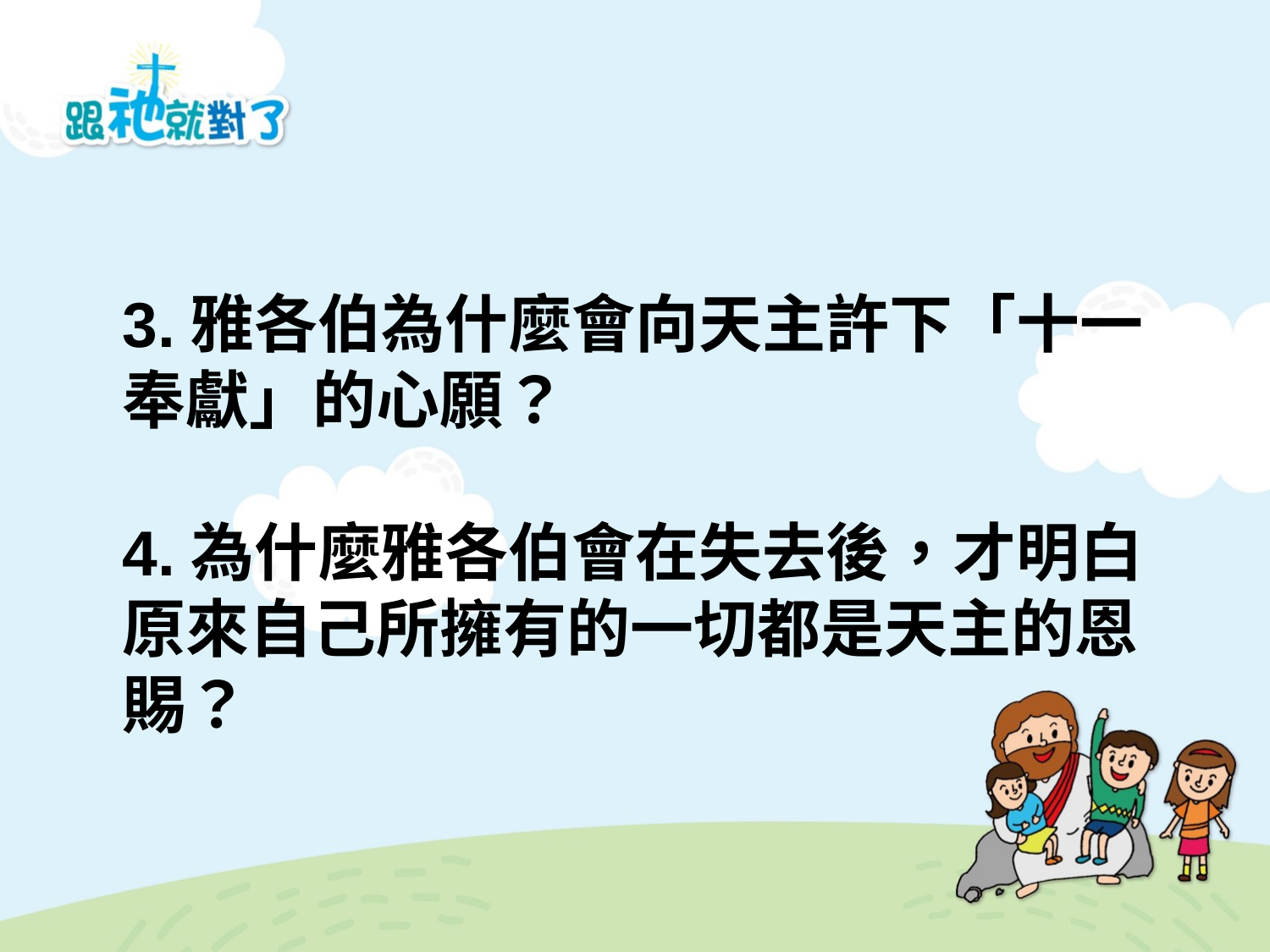

3.雅各伯為什麼會向天主許下「十一奉獻」的心願？

4.為什麼雅各伯會在失去後，才明白原來自己所擁有的一切都是天主的恩賜？